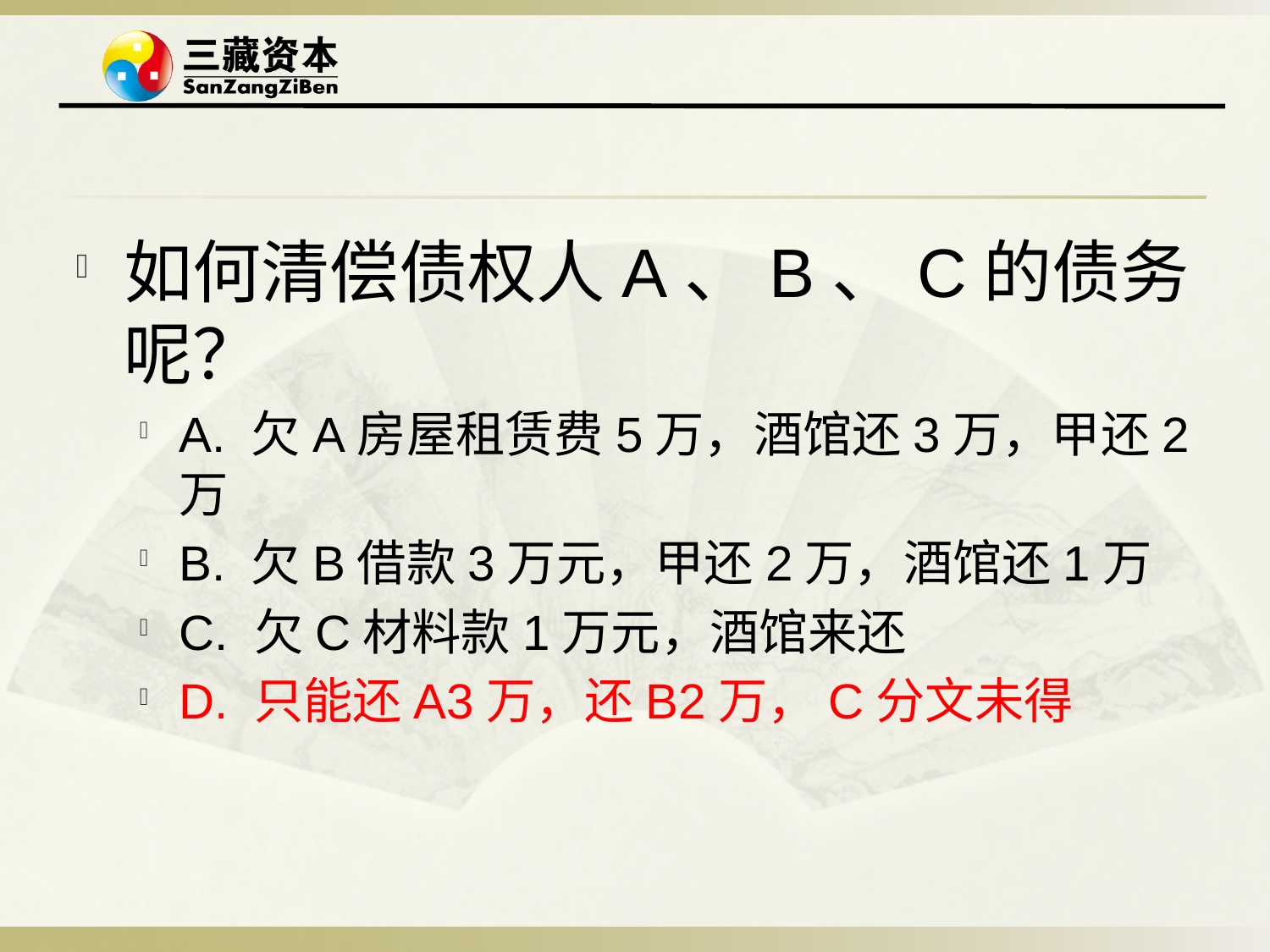

#
如何清偿债权人A、B、C的债务呢？
A. 欠A房屋租赁费5万，酒馆还3万，甲还2万
B. 欠B借款3万元，甲还2万，酒馆还1万
C. 欠C材料款1万元，酒馆来还
D. 只能还A3万，还B2万，C分文未得